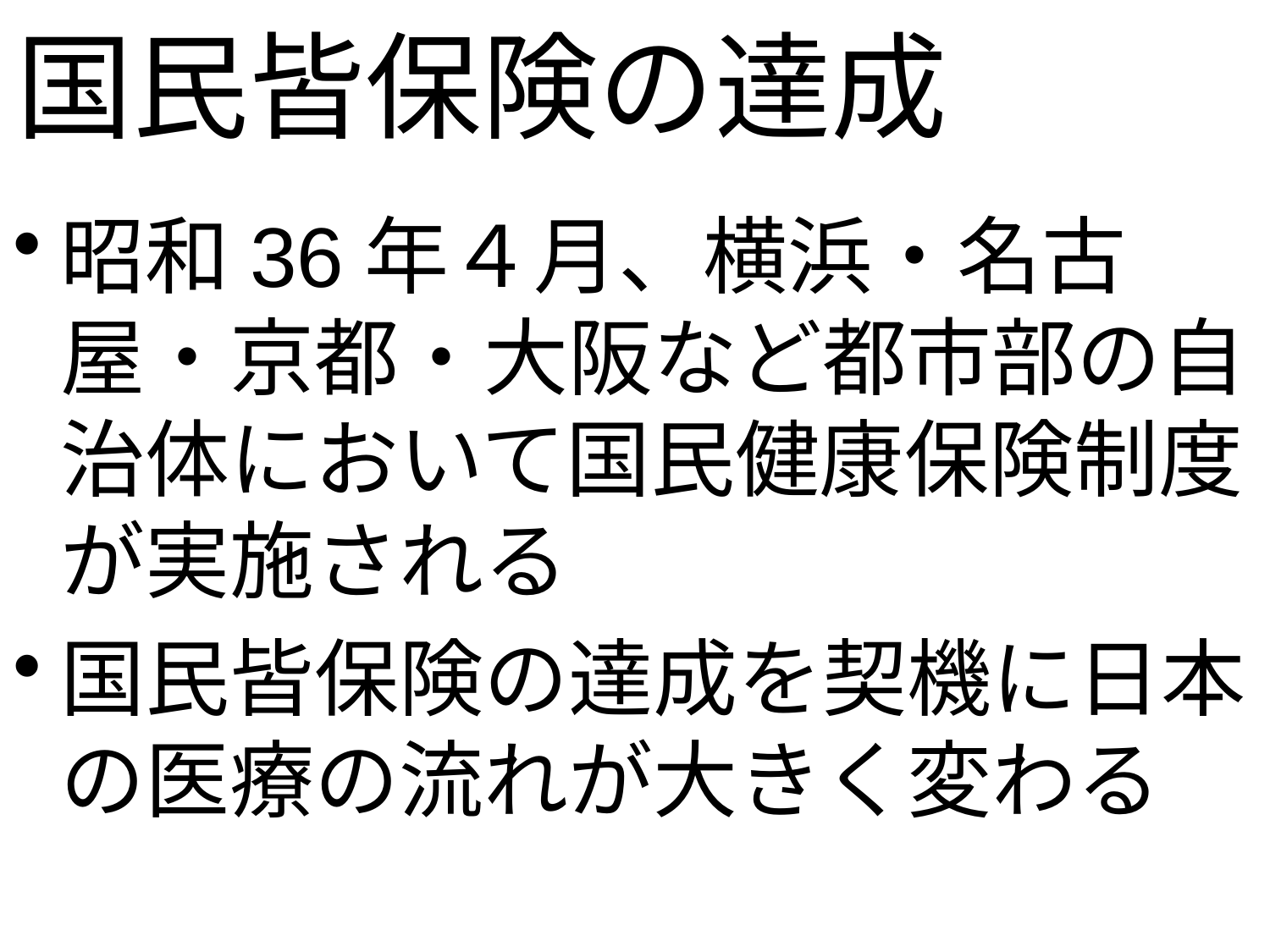

# 国民皆保険の達成
昭和36年４月、横浜・名古屋・京都・大阪など都市部の自治体において国民健康保険制度が実施される
国民皆保険の達成を契機に日本の医療の流れが大きく変わる